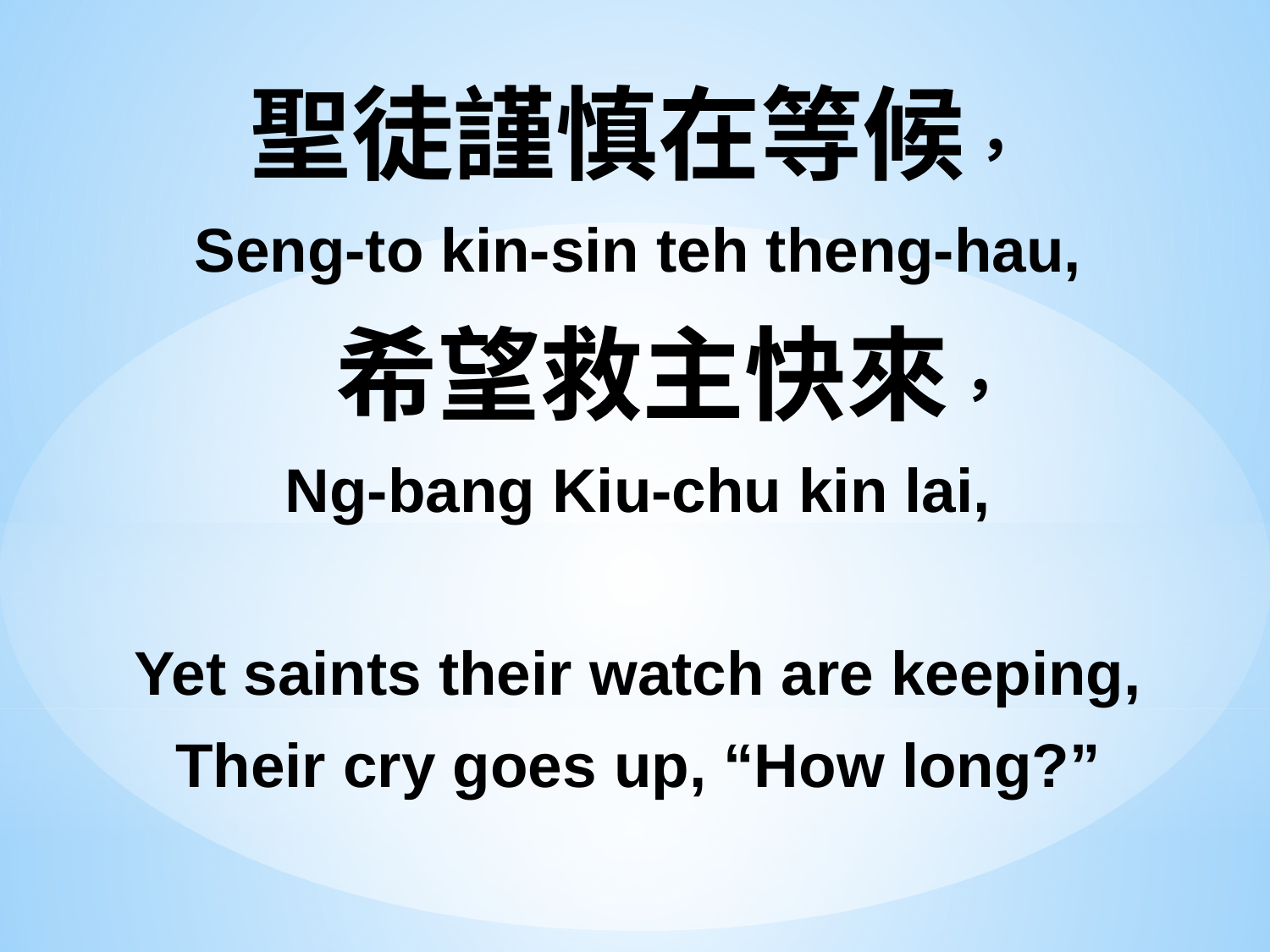

聖徒謹慎在等候，
Seng-to kin-sin teh theng-hau,
  希望救主快來，
Ng-bang Kiu-chu kin lai,

Yet saints their watch are keeping,
Their cry goes up, “How long?”